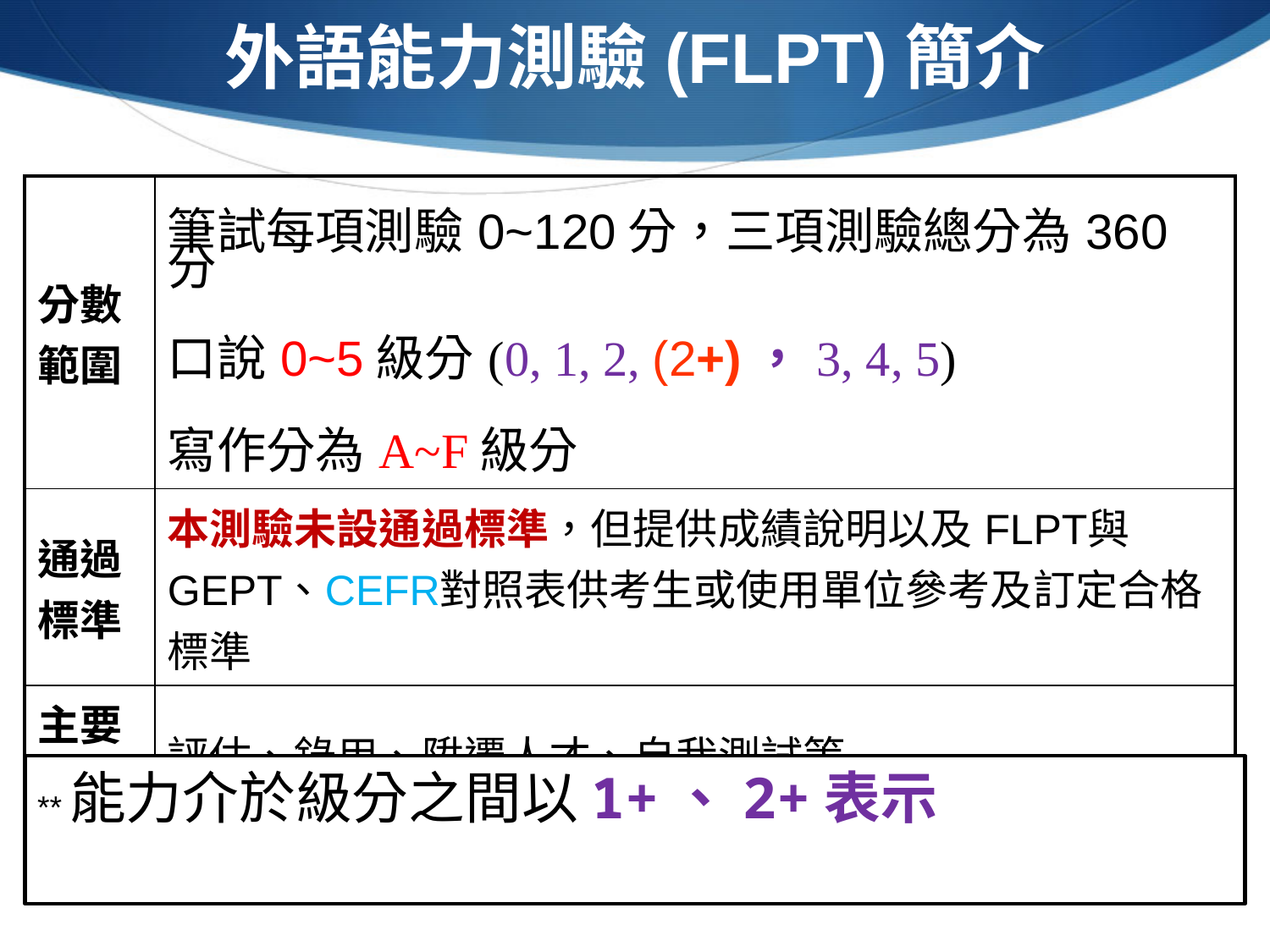

外語能力測驗(FLPT)簡介
| 分數範圍 | 筆試每項測驗0~120分，三項測驗總分為360分 口說0~5級分(0, 1, 2, (2+)，3, 4, 5) 寫作分為A~F級分 |
| --- | --- |
| 通過標準 | 本測驗未設通過標準，但提供成績說明以及FLPT與GEPT、CEFR對照表供考生或使用單位參考及訂定合格標準 |
| 主要用途 | 評估、錄用、陞遷人才、自我測試等 |
**能力介於級分之間以1+、2+表示